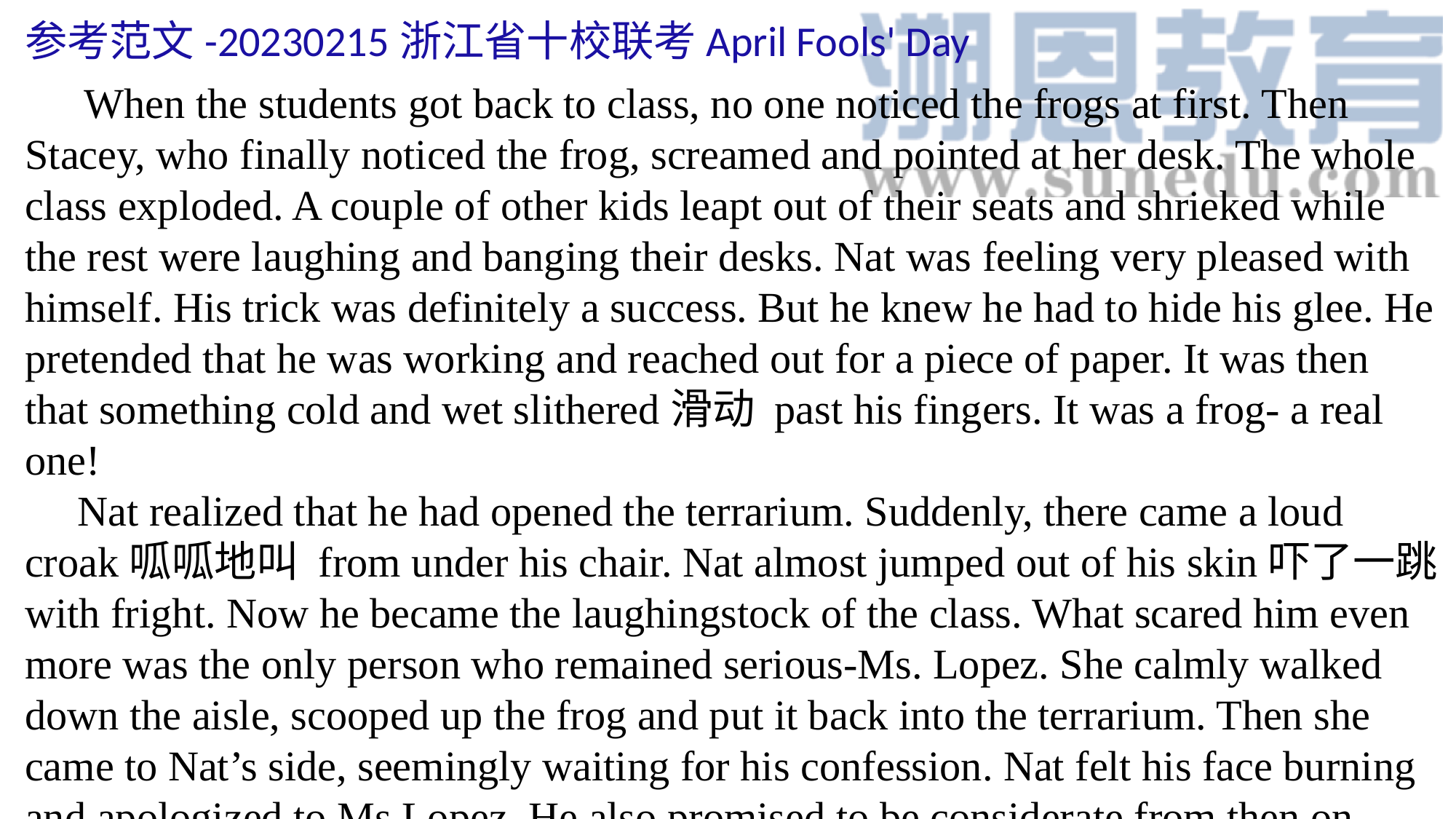

参考范文-20230215浙江省十校联考April Fools' Day
       When the students got back to class, no one noticed the frogs at first. Then Stacey, who finally noticed the frog, screamed and pointed at her desk. The whole class exploded. A couple of other kids leapt out of their seats and shrieked while the rest were laughing and banging their desks. Nat was feeling very pleased with himself. His trick was definitely a success. But he knew he had to hide his glee. He pretended that he was working and reached out for a piece of paper. It was then that something cold and wet slithered滑动 past his fingers. It was a frog- a real one!
     Nat realized that he had opened the terrarium. Suddenly, there came a loud croak呱呱地叫 from under his chair. Nat almost jumped out of his skin吓了一跳 with fright. Now he became the laughingstock of the class. What scared him even more was the only person who remained serious-Ms. Lopez. She calmly walked down the aisle, scooped up the frog and put it back into the terrarium. Then she came to Nat’s side, seemingly waiting for his confession. Nat felt his face burning and apologized to Ms Lopez. He also promised to be considerate from then on.